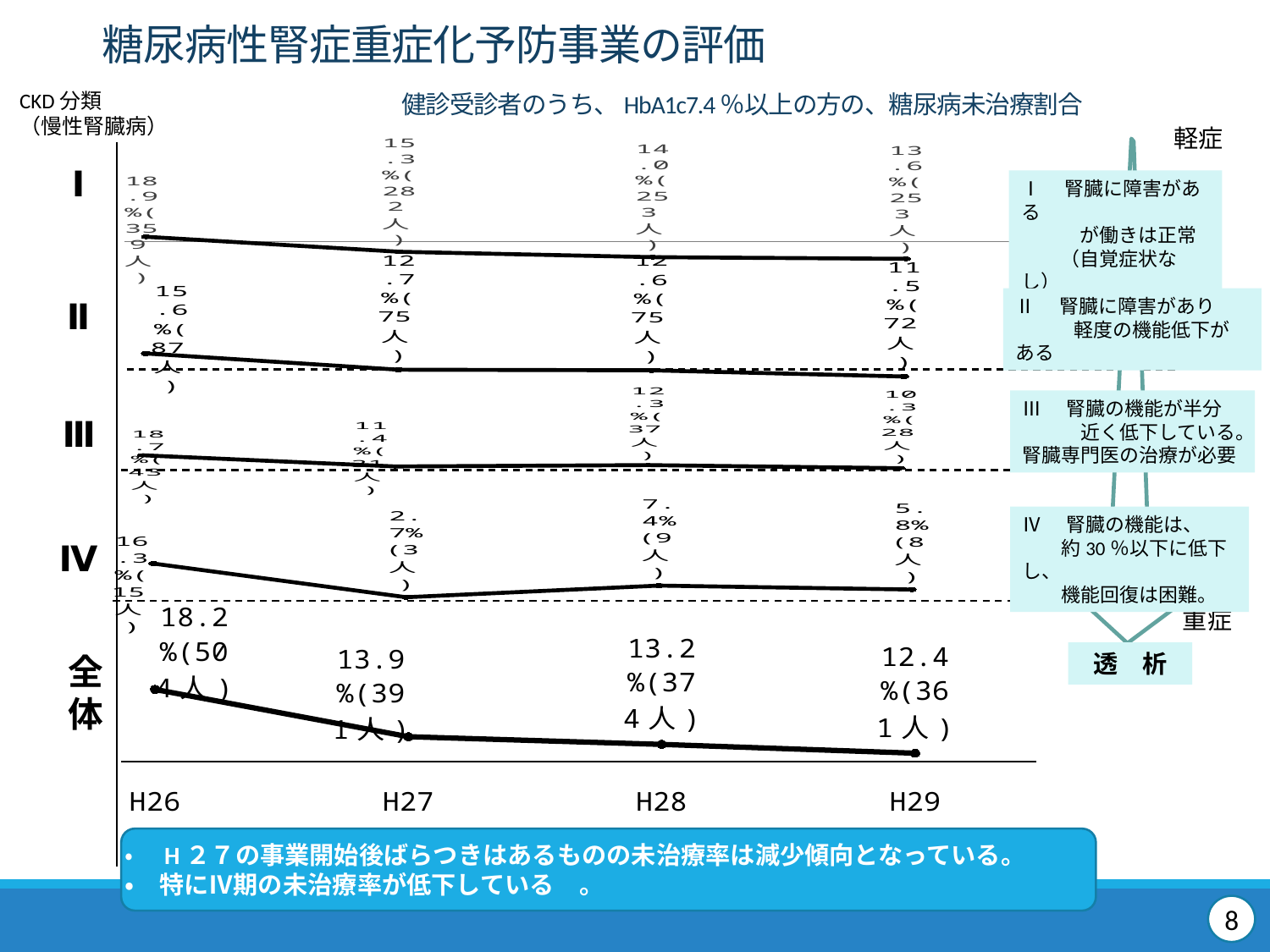

糖尿病性腎症重症化予防事業の評価
# 健診受診者のうち、HbA1c7.4％以上の方の、糖尿病未治療割合
CKD分類
（慢性腎臓病）
軽症

### Chart

| Category | Ⅰ |
|---|---|
| H26 | 0.189 |
| H27 | 0.153 |
| H28 | 0.14 |
| H29 | 0.136 |
Ⅰ
Ⅰ　腎臓に障害がある
　　　が働きは正常
　　（自覚症状なし）

### Chart

| Category | Ⅱ |
|---|---|
| H26 | 0.156 |
| H27 | 0.127 |
| H28 | 0.126 |
| H29 | 0.115 |
Ⅱ
Ⅱ　腎臓に障害があり
　　　軽度の機能低下がある

### Chart

| Category | Ⅲ |
|---|---|
| H26 | 0.187 |
| H27 | 0.114 |
| H28 | 0.123 |
| H29 | 0.103 |
Ⅲ　腎臓の機能が半分
　　　近く低下している。
腎臓専門医の治療が必要
Ⅲ

### Chart

| Category | Ⅳ |
|---|---|
| H26 | 0.163 |
| H27 | 0.027 |
| H28 | 0.074 |
| H29 | 0.058 |
Ⅳ　腎臓の機能は、
　　約30％以下に低下し、
　　機能回復は困難。
Ⅳ
重症

### Chart

| Category | 総計 |
|---|---|
| H26 | 0.182 |
| H27 | 0.139 |
| H28 | 0.132 |
| H29 | 0.124 |
透　析
全体
・　H２７の事業開始後ばらつきはあるものの未治療率は減少傾向となっている。
・　特にⅣ期の未治療率が低下している　。
8